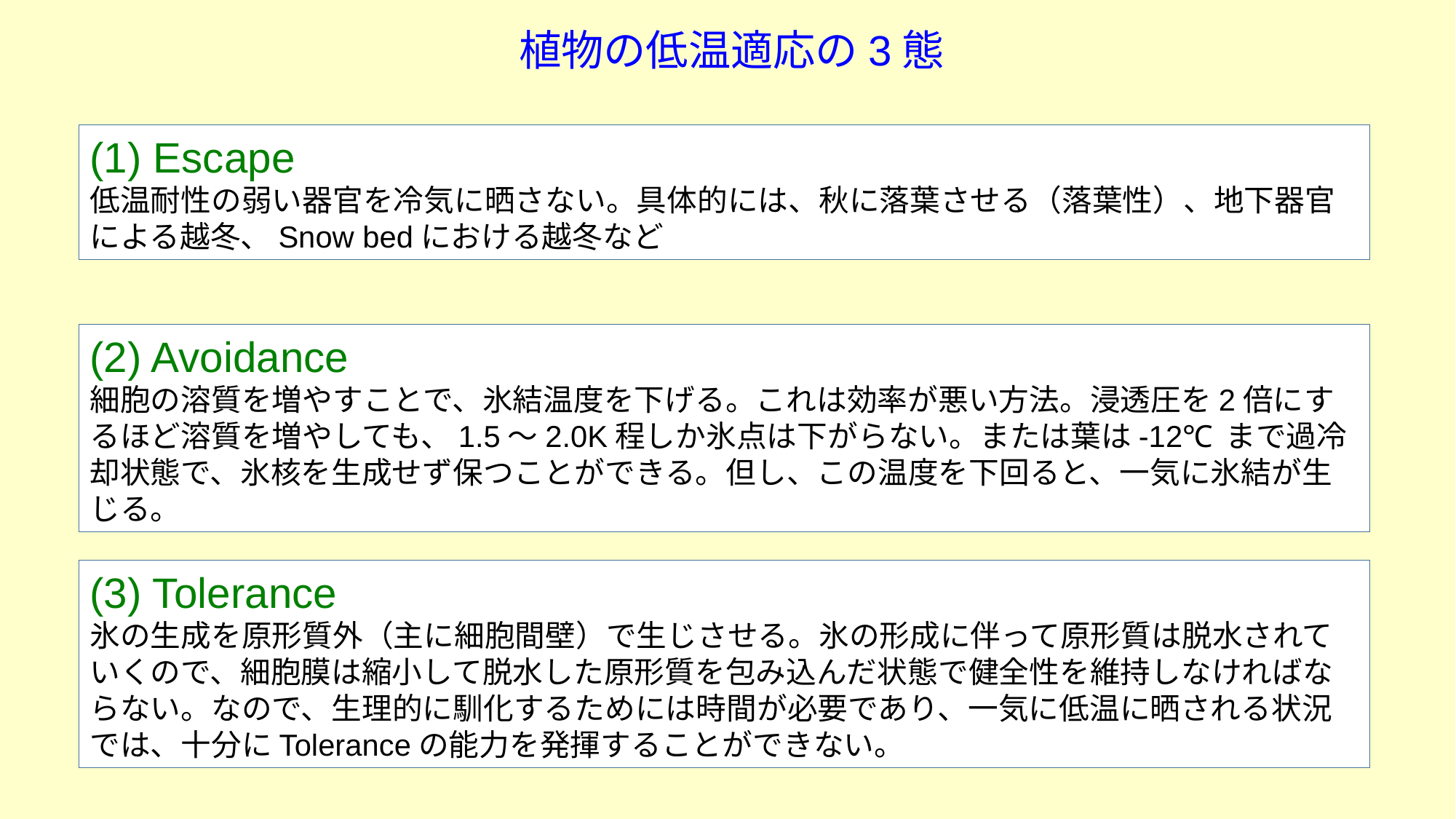

植物の低温適応の3態
(1) Escape
低温耐性の弱い器官を冷気に晒さない。具体的には、秋に落葉させる（落葉性）、地下器官による越冬、Snow bedにおける越冬など
(2) Avoidance
細胞の溶質を増やすことで、氷結温度を下げる。これは効率が悪い方法。浸透圧を2倍にするほど溶質を増やしても、1.5～2.0K程しか氷点は下がらない。または葉は-12℃まで過冷却状態で、氷核を生成せず保つことができる。但し、この温度を下回ると、一気に氷結が生じる。
(3) Tolerance
氷の生成を原形質外（主に細胞間壁）で生じさせる。氷の形成に伴って原形質は脱水されていくので、細胞膜は縮小して脱水した原形質を包み込んだ状態で健全性を維持しなければならない。なので、生理的に馴化するためには時間が必要であり、一気に低温に晒される状況では、十分にToleranceの能力を発揮することができない。